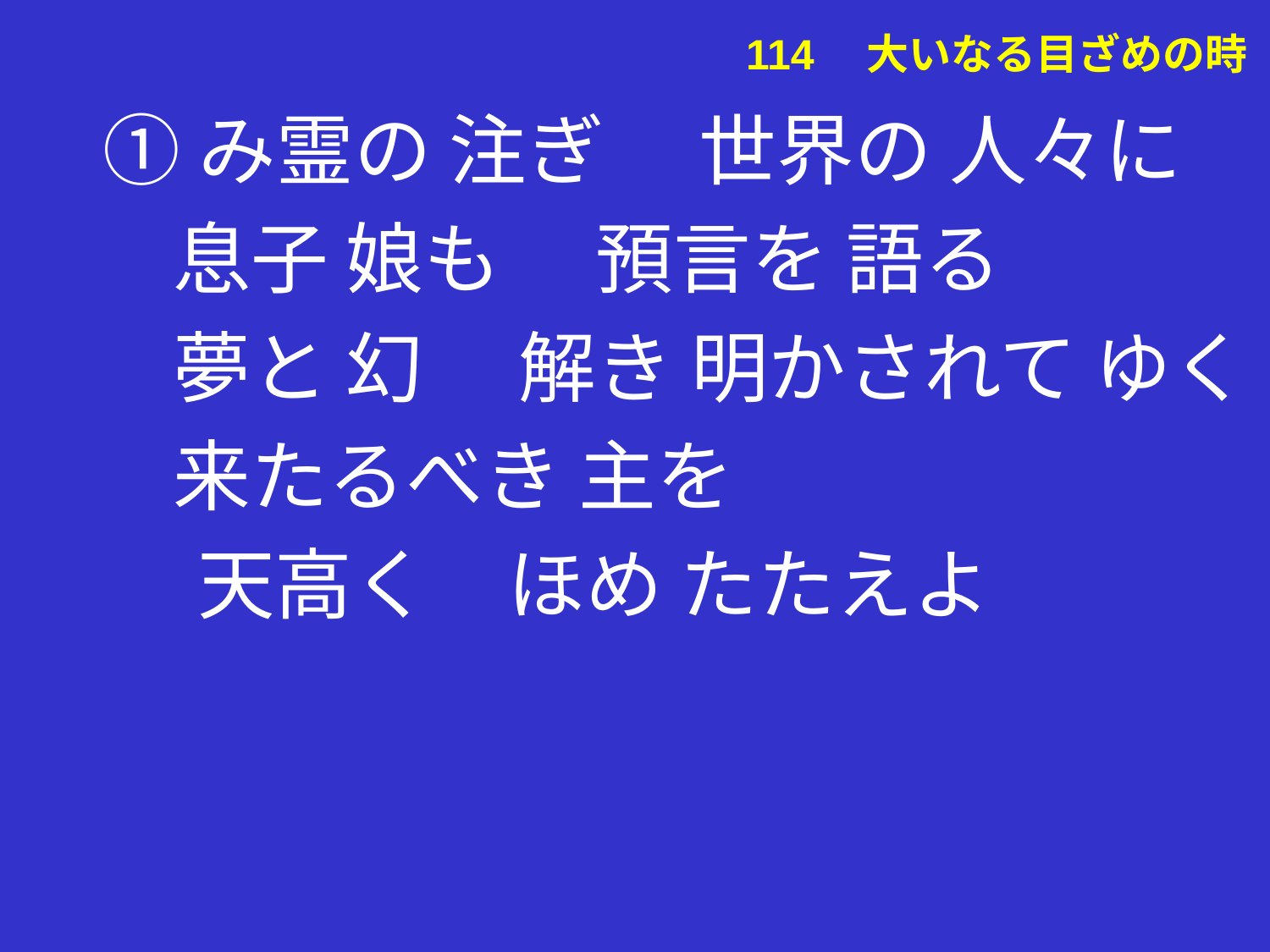

①み霊の 注ぎ 　世界の 人々に
   息子 娘も 　預言を 語る
   夢と 幻 　解き 明かされて ゆく
   来たるべき 主を
　 天高く　ほめ たたえよ

# 114　大いなる目ざめの時